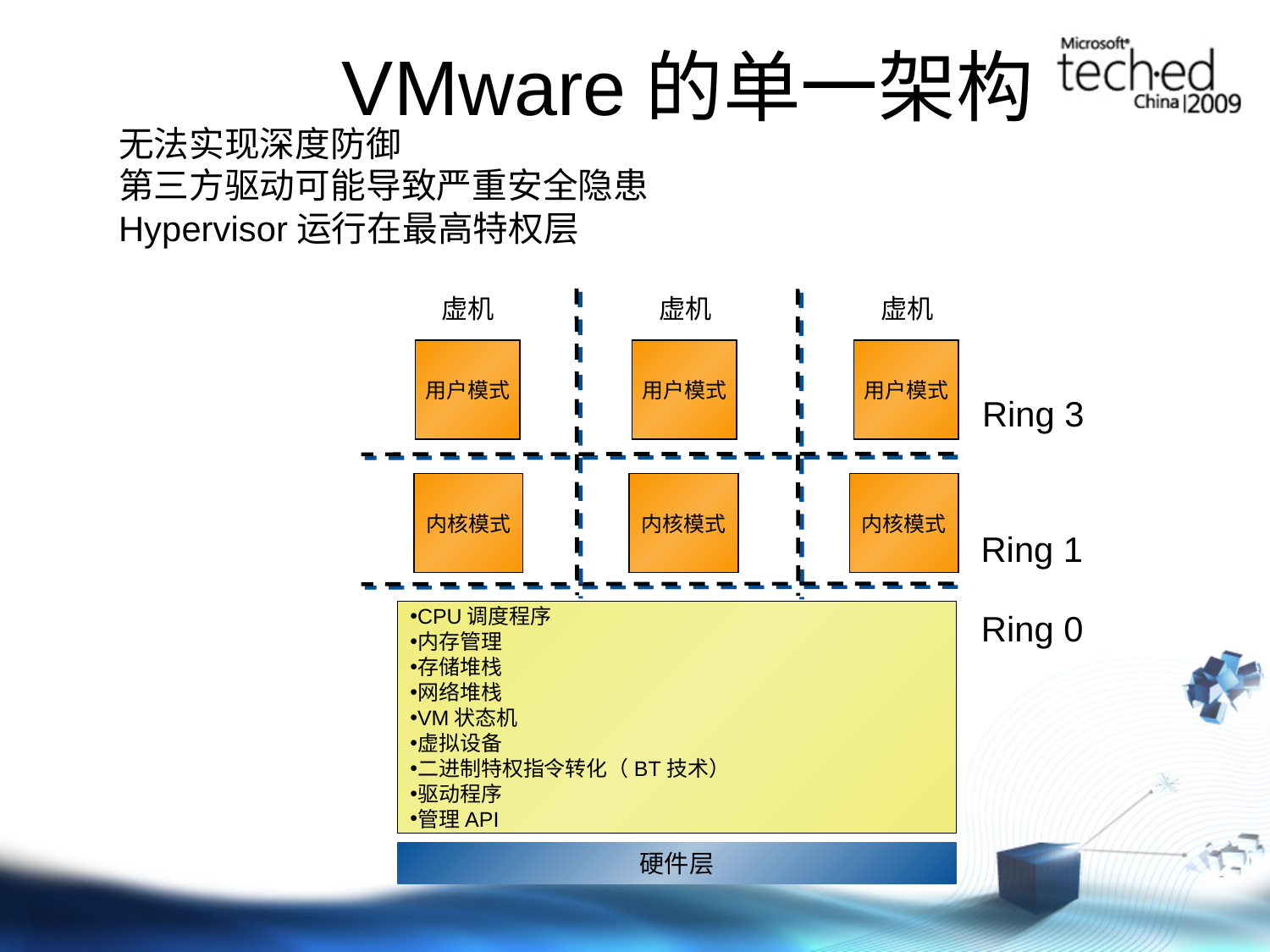

VMware的单一架构
无法实现深度防御
第三方驱动可能导致严重安全隐患
Hypervisor运行在最高特权层
虚机
虚机
虚机

用户模式
用户模式
用户模式
Ring 3

内核模式
内核模式
内核模式
Ring 1

CPU调度程序
内存管理
存储堆栈
网络堆栈
VM状态机
虚拟设备
二进制特权指令转化（BT技术）
驱动程序
管理API
Ring 0
硬件层